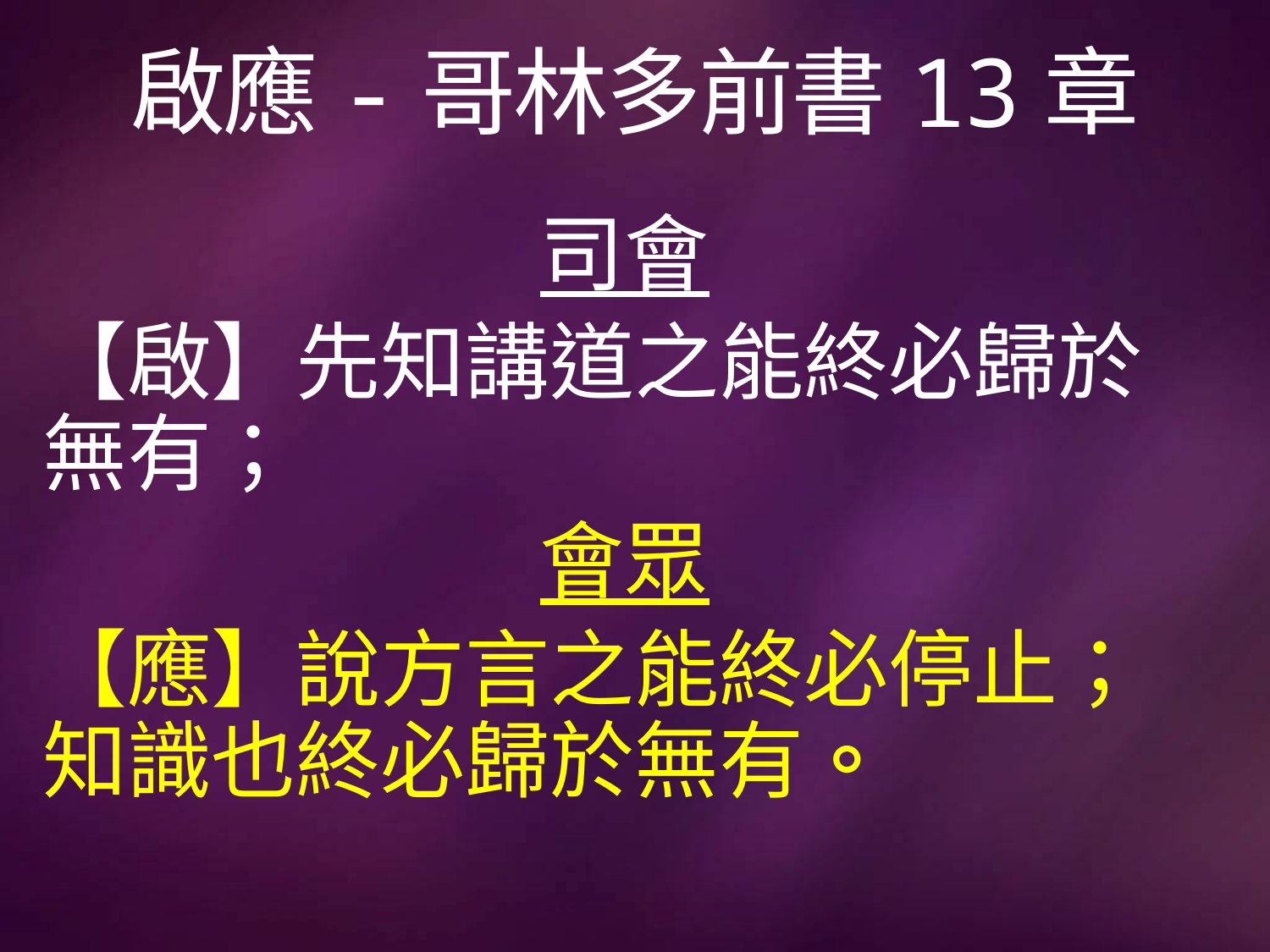

# 啟應-哥林多前書13章
司會
【啟】先知講道之能終必歸於無有；
會眾
【應】說方言之能終必停止；知識也終必歸於無有。